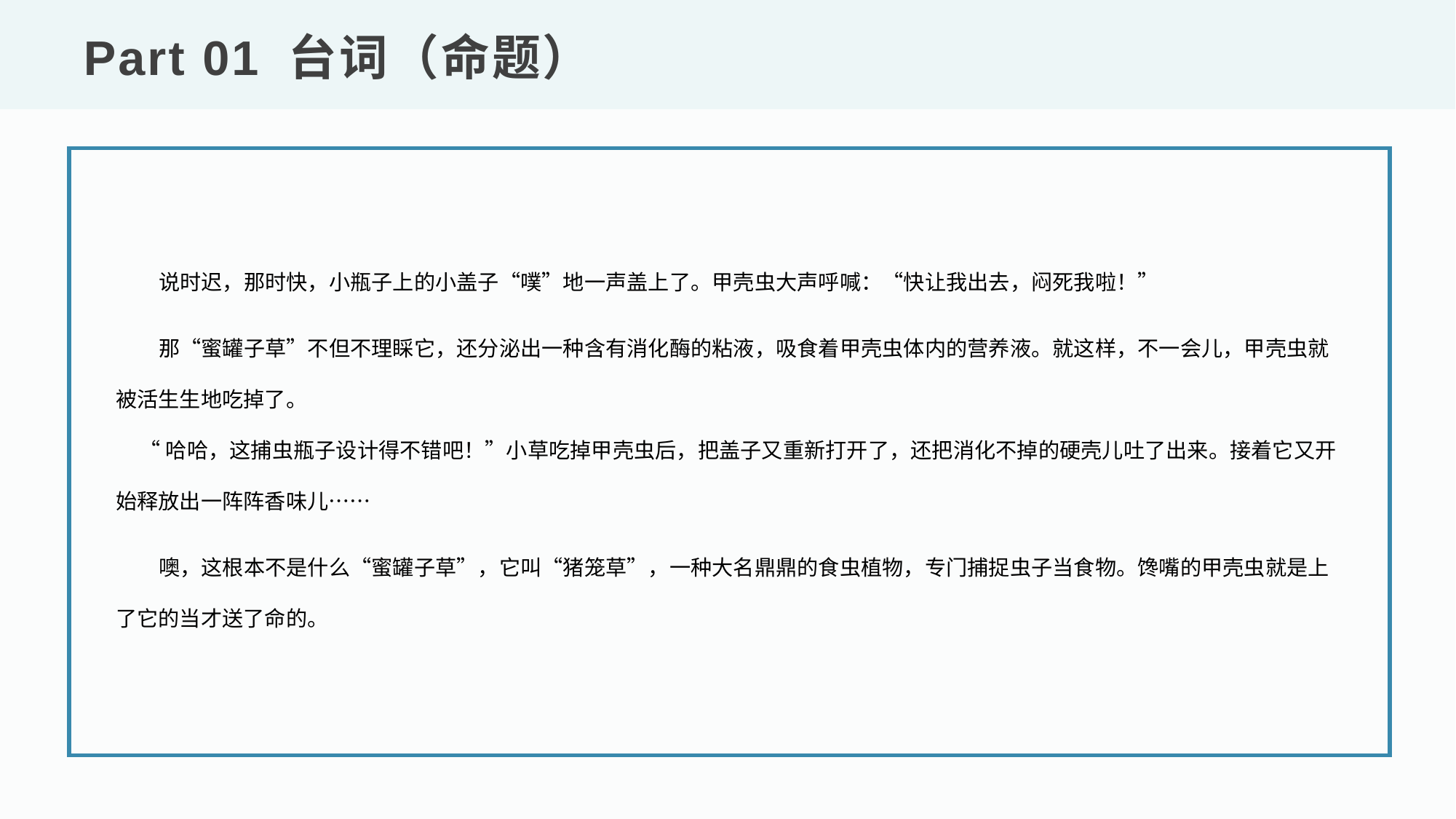

Part 01 台词（命题）

        说时迟，那时快，小瓶子上的小盖子“噗”地一声盖上了。甲壳虫大声呼喊：“快让我出去，闷死我啦！”
        那“蜜罐子草”不但不理睬它，还分泌出一种含有消化酶的粘液，吸食着甲壳虫体内的营养液。就这样，不一会儿，甲壳虫就被活生生地吃掉了。
     “哈哈，这捕虫瓶子设计得不错吧！”小草吃掉甲壳虫后，把盖子又重新打开了，还把消化不掉的硬壳儿吐了出来。接着它又开始释放出一阵阵香味儿……
        噢，这根本不是什么“蜜罐子草”，它叫“猪笼草”，一种大名鼎鼎的食虫植物，专门捕捉虫子当食物。馋嘴的甲壳虫就是上了它的当才送了命的。